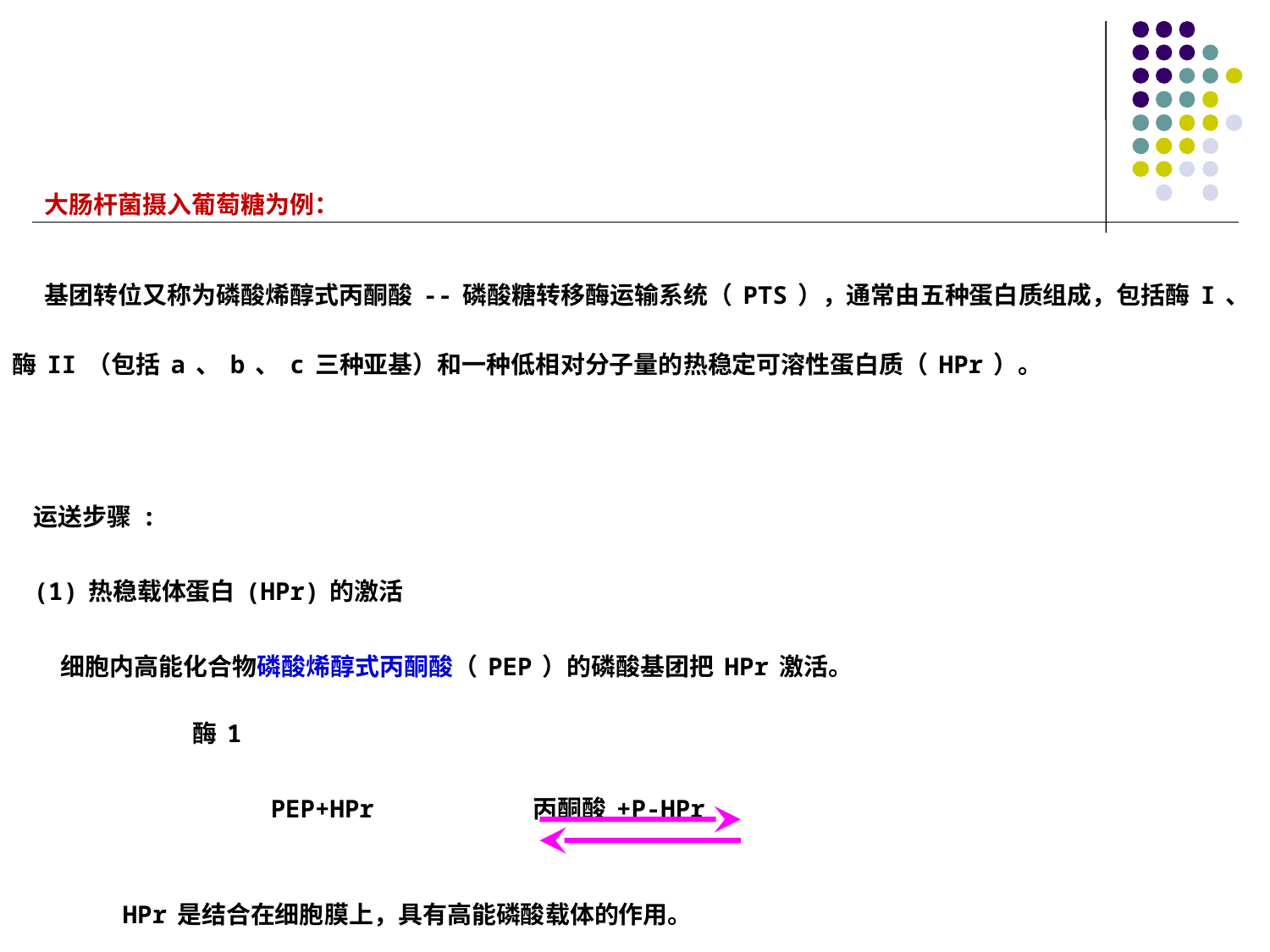

大肠杆菌摄入葡萄糖为例：
    基团转位又称为磷酸烯醇式丙酮酸--磷酸糖转移酶运输系统（PTS），通常由五种蛋白质组成，包括酶I、酶II（包括a、b、c三种亚基）和一种低相对分子量的热稳定可溶性蛋白质（HPr）。
运送步骤:
(1)热稳载体蛋白(HPr)的激活
   细胞内高能化合物磷酸烯醇式丙酮酸（PEP）的磷酸基团把HPr激活。
                           酶1
                PEP+HPr          丙酮酸+P-HPr

      HPr是结合在细胞膜上，具有高能磷酸载体的作用。